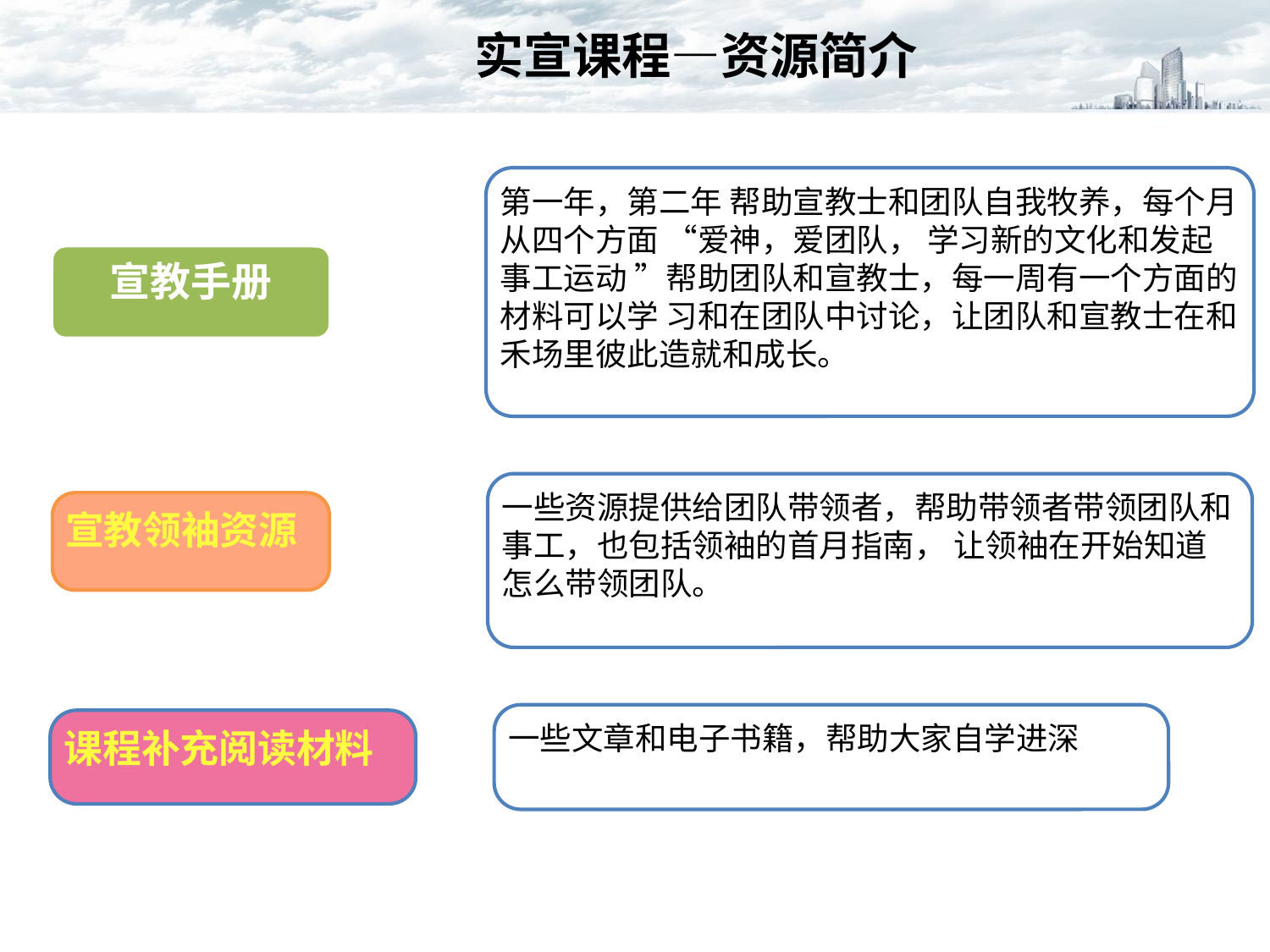

实宣课程—资源简介
第一年，第二年 帮助宣教士和团队自我牧养，每个月从四个方面 “爱神，爱团队， 学习新的文化和发起事工运动 ”帮助团队和宣教士，每一周有一个方面的材料可以学 习和在团队中讨论，让团队和宣教士在和禾场里彼此造就和成长。
宣教手册
一些资源提供给团队带领者，帮助带领者带领团队和事工，也包括领袖的首月指南， 让领袖在开始知道怎么带领团队。
宣教领袖资源
一些文章和电子书籍，帮助大家自学进深
课程补充阅读材料